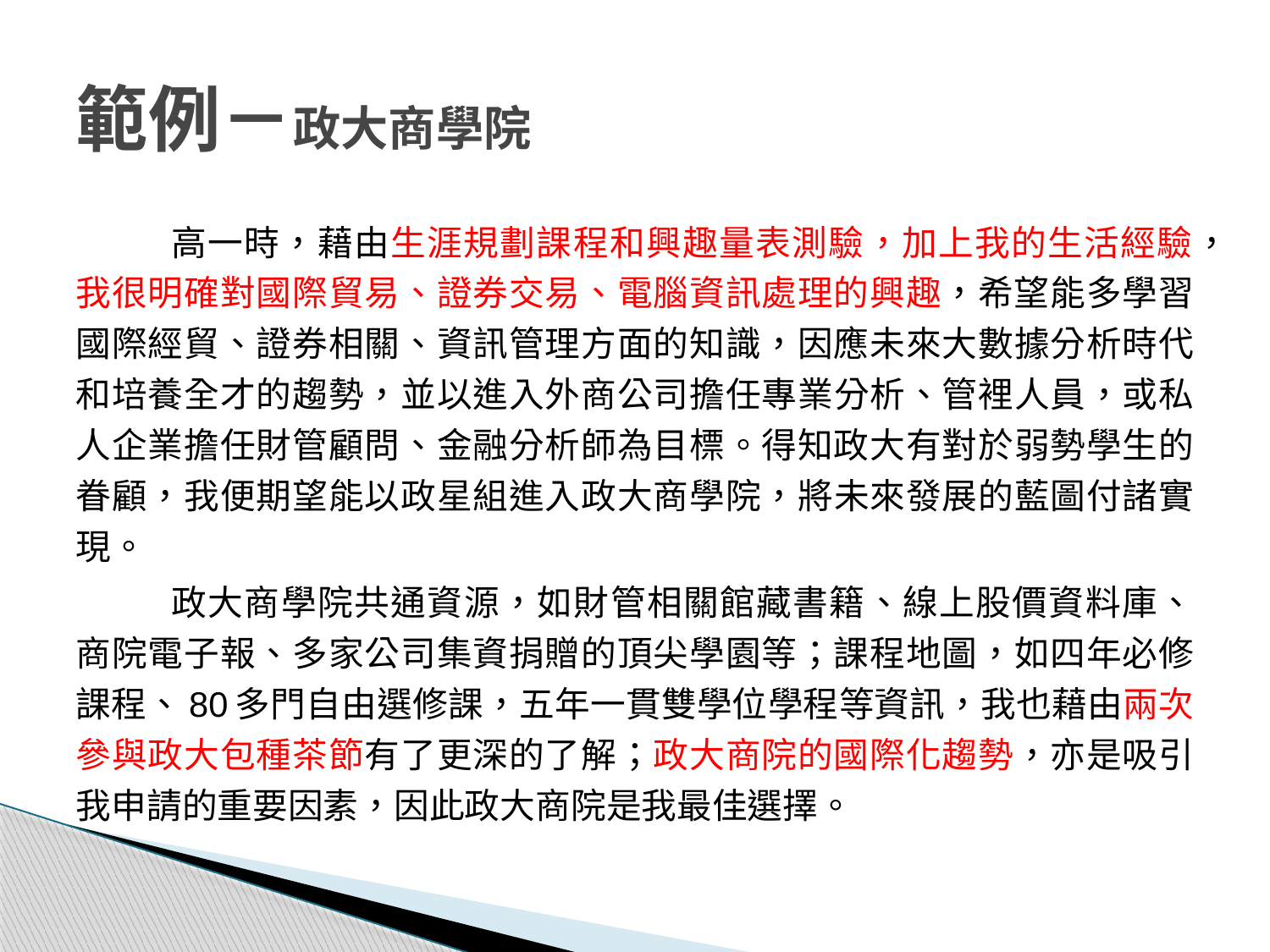

# 範例－政大商學院
高一時，藉由生涯規劃課程和興趣量表測驗，加上我的生活經驗，我很明確對國際貿易、證券交易、電腦資訊處理的興趣，希望能多學習國際經貿、證券相關、資訊管理方面的知識，因應未來大數據分析時代和培養全才的趨勢，並以進入外商公司擔任專業分析、管裡人員，或私人企業擔任財管顧問、金融分析師為目標。得知政大有對於弱勢學生的眷顧，我便期望能以政星組進入政大商學院，將未來發展的藍圖付諸實現。
政大商學院共通資源，如財管相關館藏書籍、線上股價資料庫、商院電子報、多家公司集資捐贈的頂尖學園等；課程地圖，如四年必修課程、80多門自由選修課，五年一貫雙學位學程等資訊，我也藉由兩次參與政大包種茶節有了更深的了解；政大商院的國際化趨勢，亦是吸引我申請的重要因素，因此政大商院是我最佳選擇。